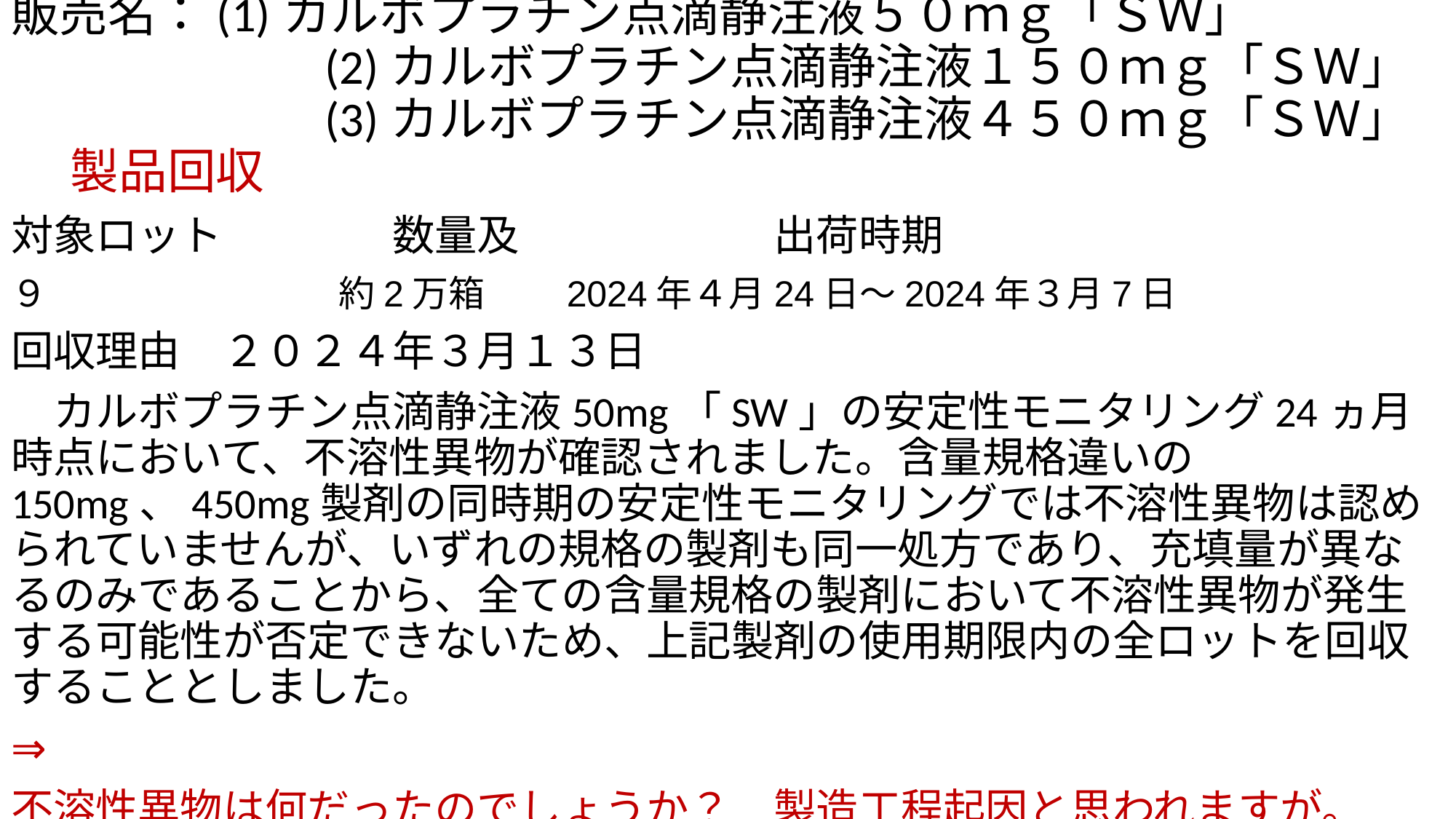

# 販売名：(1)カルボプラチン点滴静注液５０ｍｇ「ＳＷ」 　　　　　　 (2)カルボプラチン点滴静注液１５０ｍｇ「ＳＷ」 　　　　　　 (3)カルボプラチン点滴静注液４５０ｍｇ「ＳＷ」 　 製品回収
対象ロット　　　　数量及　　　　　　出荷時期
９　　　　　　　　約2万箱　　2024年４月24日～2024年３月7日
回収理由　２０２４年３月１３日
　カルボプラチン点滴静注液50mg「SW」の安定性モニタリング24ヵ月時点において、不溶性異物が確認されました。含量規格違いの150mg、450mg製剤の同時期の安定性モニタリングでは不溶性異物は認められていませんが、いずれの規格の製剤も同一処方であり、充填量が異なるのみであることから、全ての含量規格の製剤において不溶性異物が発生する可能性が否定できないため、上記製剤の使用期限内の全ロットを回収することとしました。
⇒
不溶性異物は何だったのでしょうか？　製造工程起因と思われますが。